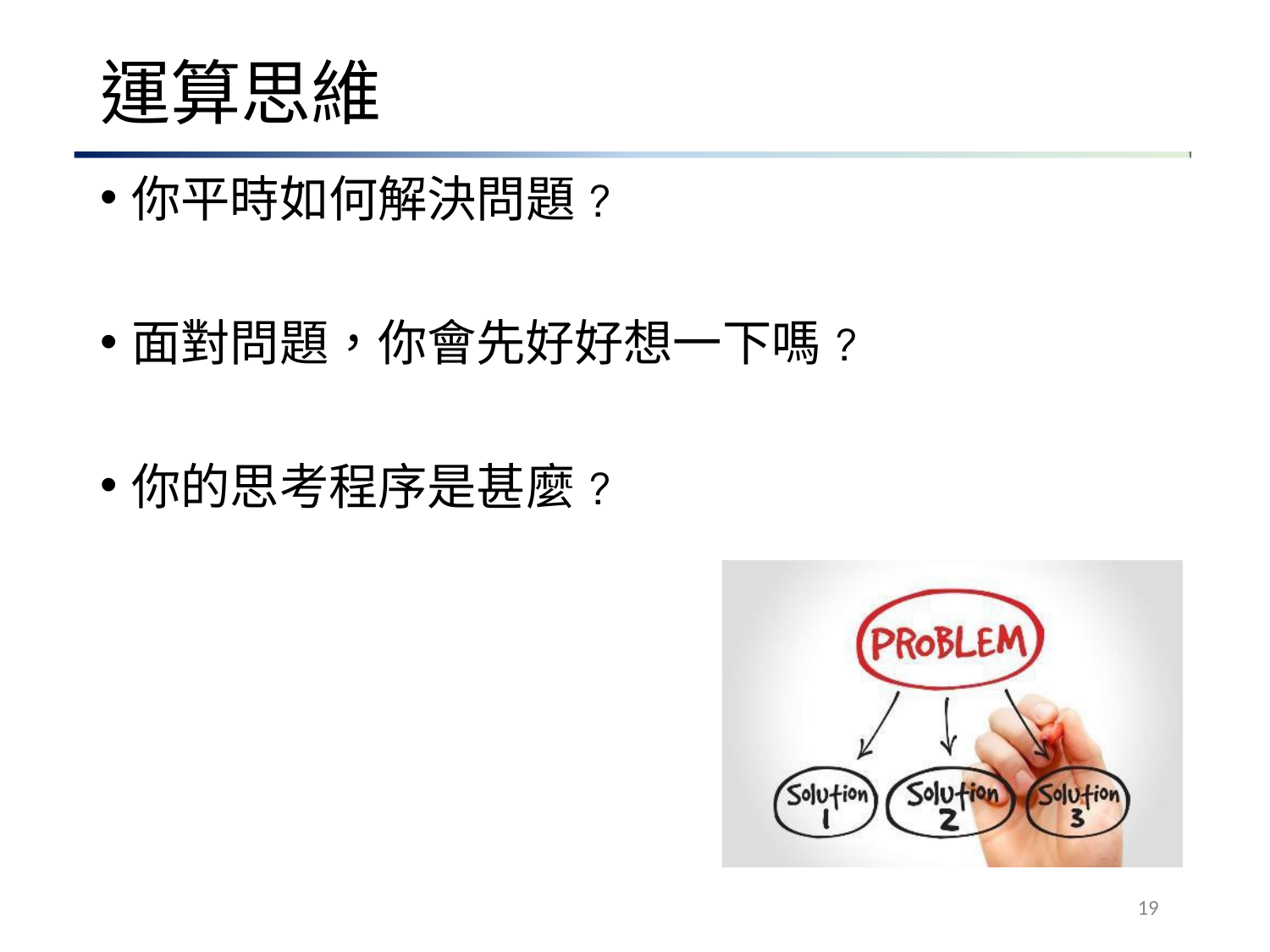

# 運算思維
你平時如何解決問題?

面對問題，你會先好好想一下嗎?

你的思考程序是甚麼?

19